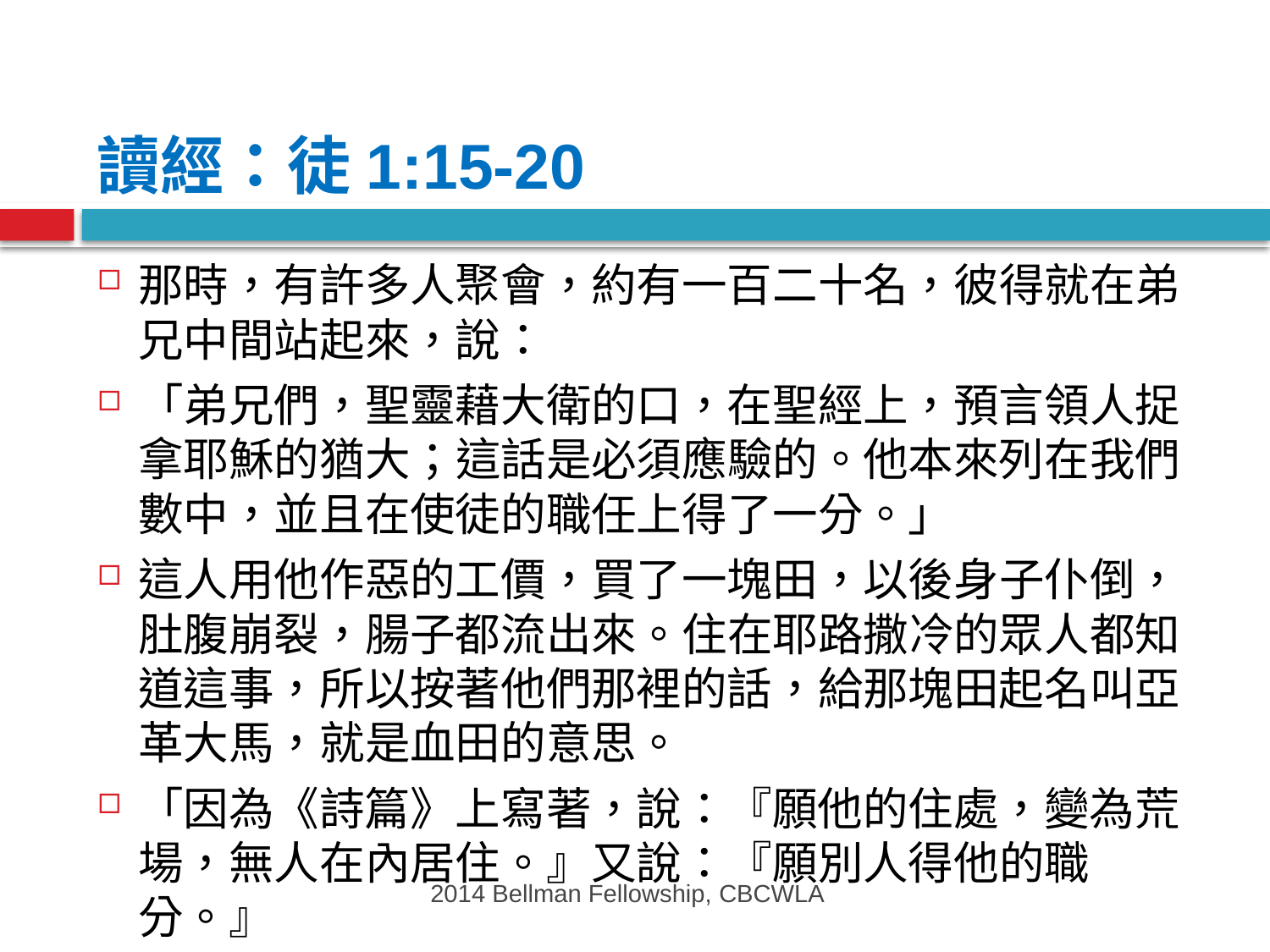

# 讀經：徒1:15-20
那時，有許多人聚會，約有一百二十名，彼得就在弟兄中間站起來，說：
「弟兄們，聖靈藉大衛的口，在聖經上，預言領人捉拿耶穌的猶大；這話是必須應驗的。他本來列在我們數中，並且在使徒的職任上得了一分。」
這人用他作惡的工價，買了一塊田，以後身子仆倒，肚腹崩裂，腸子都流出來。住在耶路撒冷的眾人都知道這事，所以按著他們那裡的話，給那塊田起名叫亞革大馬，就是血田的意思。
「因為《詩篇》上寫著，說：『願他的住處，變為荒場，無人在內居住。』又說：『願別人得他的職分。』
2014 Bellman Fellowship, CBCWLA